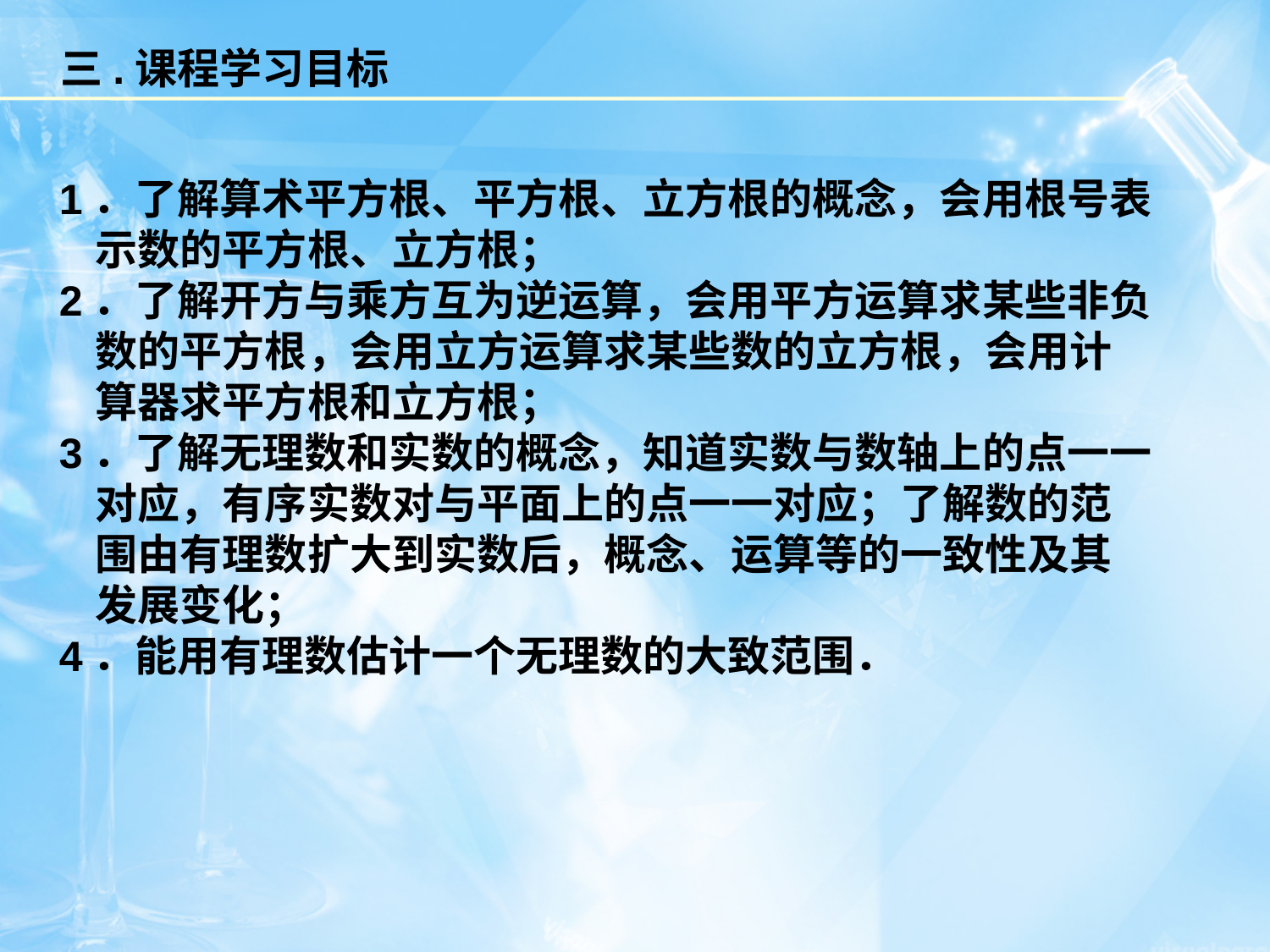

三.课程学习目标
 1．了解算术平方根、平方根、立方根的概念，会用根号表
    示数的平方根、立方根；
 2．了解开方与乘方互为逆运算，会用平方运算求某些非负
    数的平方根，会用立方运算求某些数的立方根，会用计
    算器求平方根和立方根；
 3．了解无理数和实数的概念，知道实数与数轴上的点一一
    对应，有序实数对与平面上的点一一对应；了解数的范
    围由有理数扩大到实数后，概念、运算等的一致性及其
    发展变化；
 4．能用有理数估计一个无理数的大致范围．